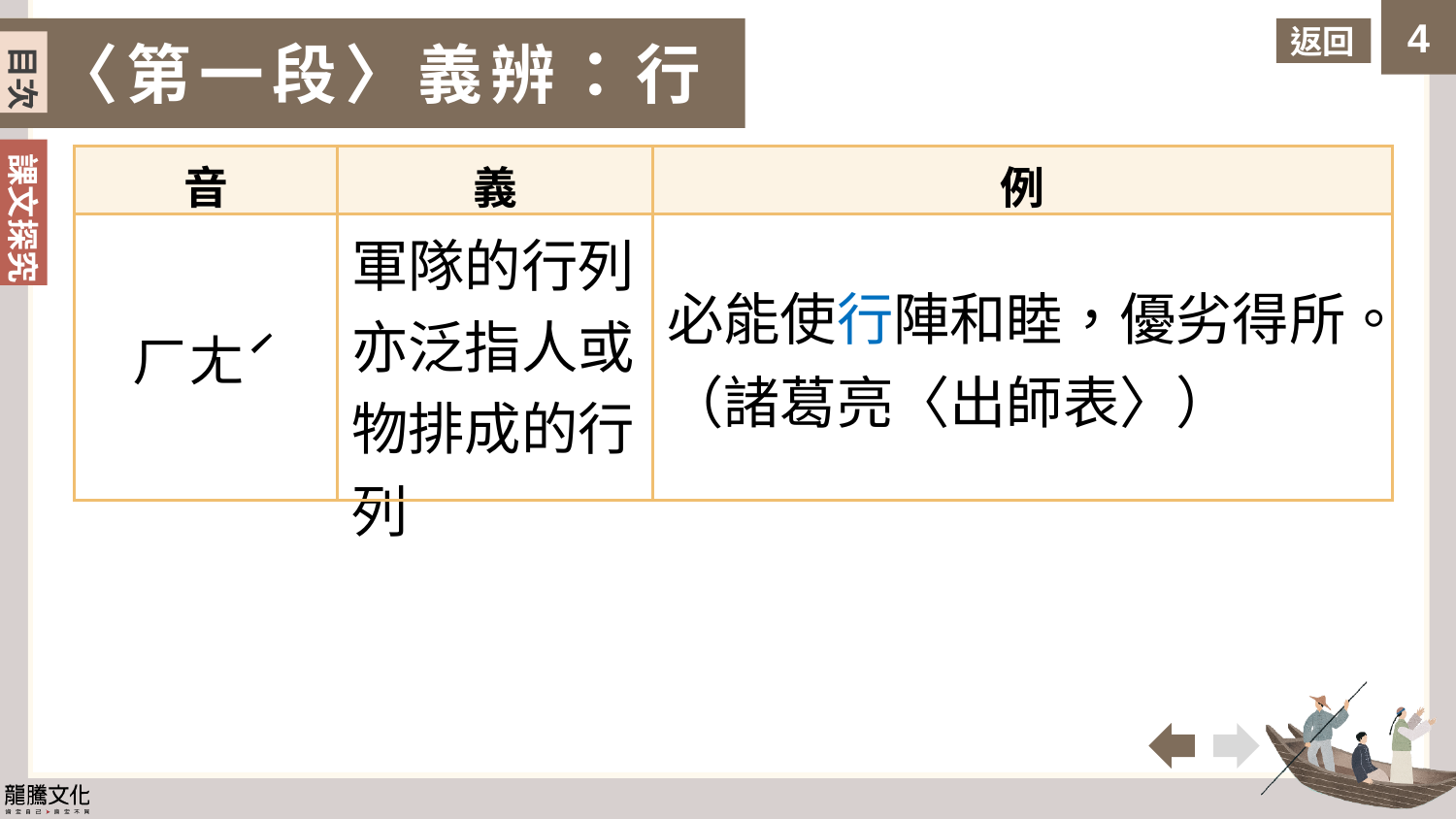

目次

返回
〈第一段〉義辨：行
目次
| 音 | 義 | 例 |
| --- | --- | --- |
| ㄏㄤˊ | 軍隊的行列，亦泛指人或物排成的行列 | 必能使行陣和睦，優劣得所。 （諸葛亮〈出師表〉） |